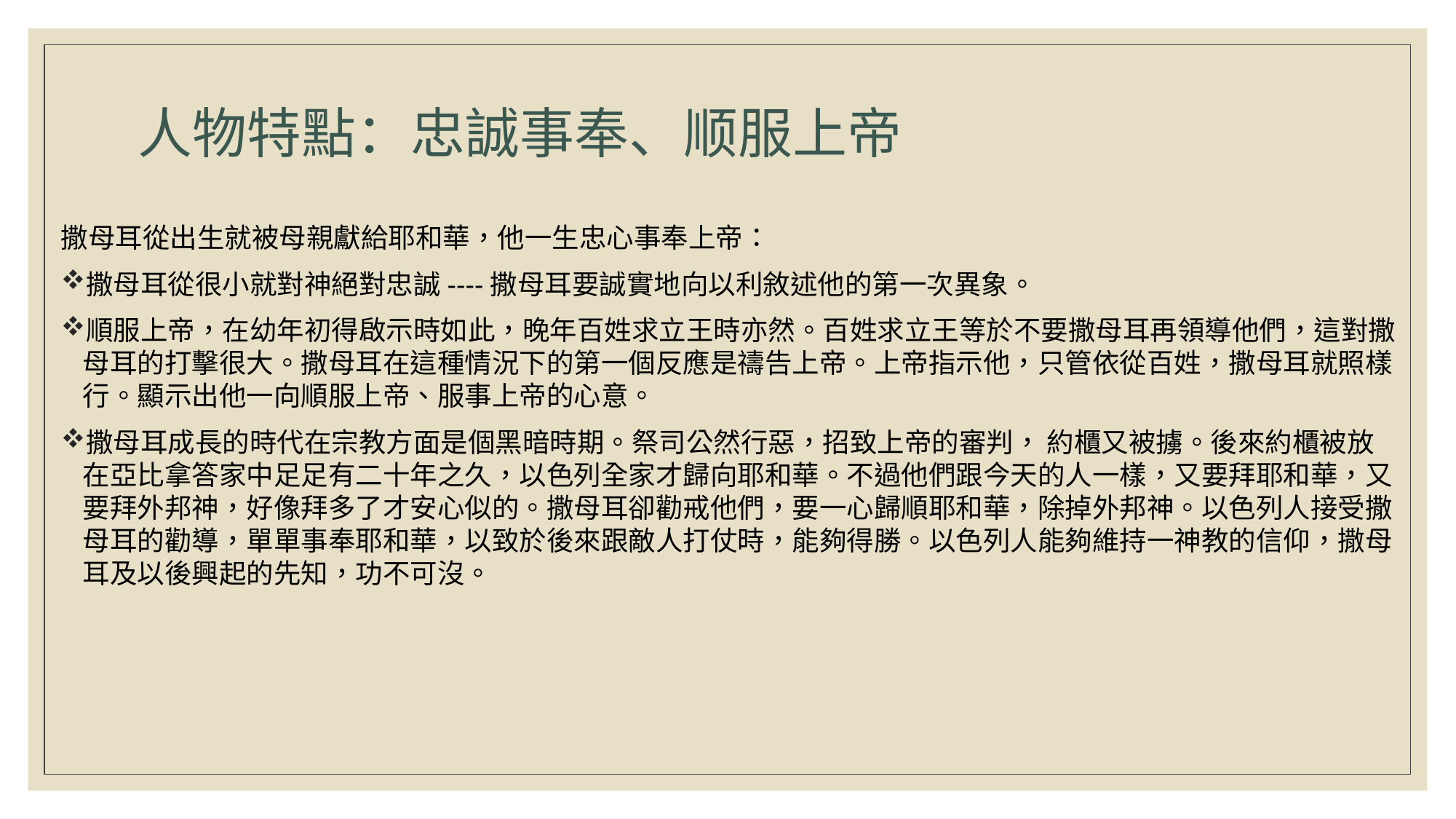

# 人物特點：忠誠事奉、顺服上帝
撒母耳從出生就被母親獻給耶和華，他一生忠心事奉上帝：
撒母耳從很小就對神絕對忠誠----撒母耳要誠實地向以利敘述他的第一次異象。
順服上帝，在幼年初得啟示時如此，晚年百姓求立王時亦然。百姓求立王等於不要撒母耳再領導他們，這對撒母耳的打擊很大。撒母耳在這種情況下的第一個反應是禱告上帝。上帝指示他，只管依從百姓，撒母耳就照樣行。顯示出他一向順服上帝、服事上帝的心意。
撒母耳成長的時代在宗教方面是個黑暗時期。祭司公然行惡，招致上帝的審判， 約櫃又被擄。後來約櫃被放在亞比拿答家中足足有二十年之久，以色列全家才歸向耶和華。不過他們跟今天的人一樣，又要拜耶和華，又要拜外邦神，好像拜多了才安心似的。撒母耳卻勸戒他們，要一心歸順耶和華，除掉外邦神。以色列人接受撒母耳的勸導，單單事奉耶和華，以致於後來跟敵人打仗時，能夠得勝。以色列人能夠維持一神教的信仰，撒母耳及以後興起的先知，功不可沒。